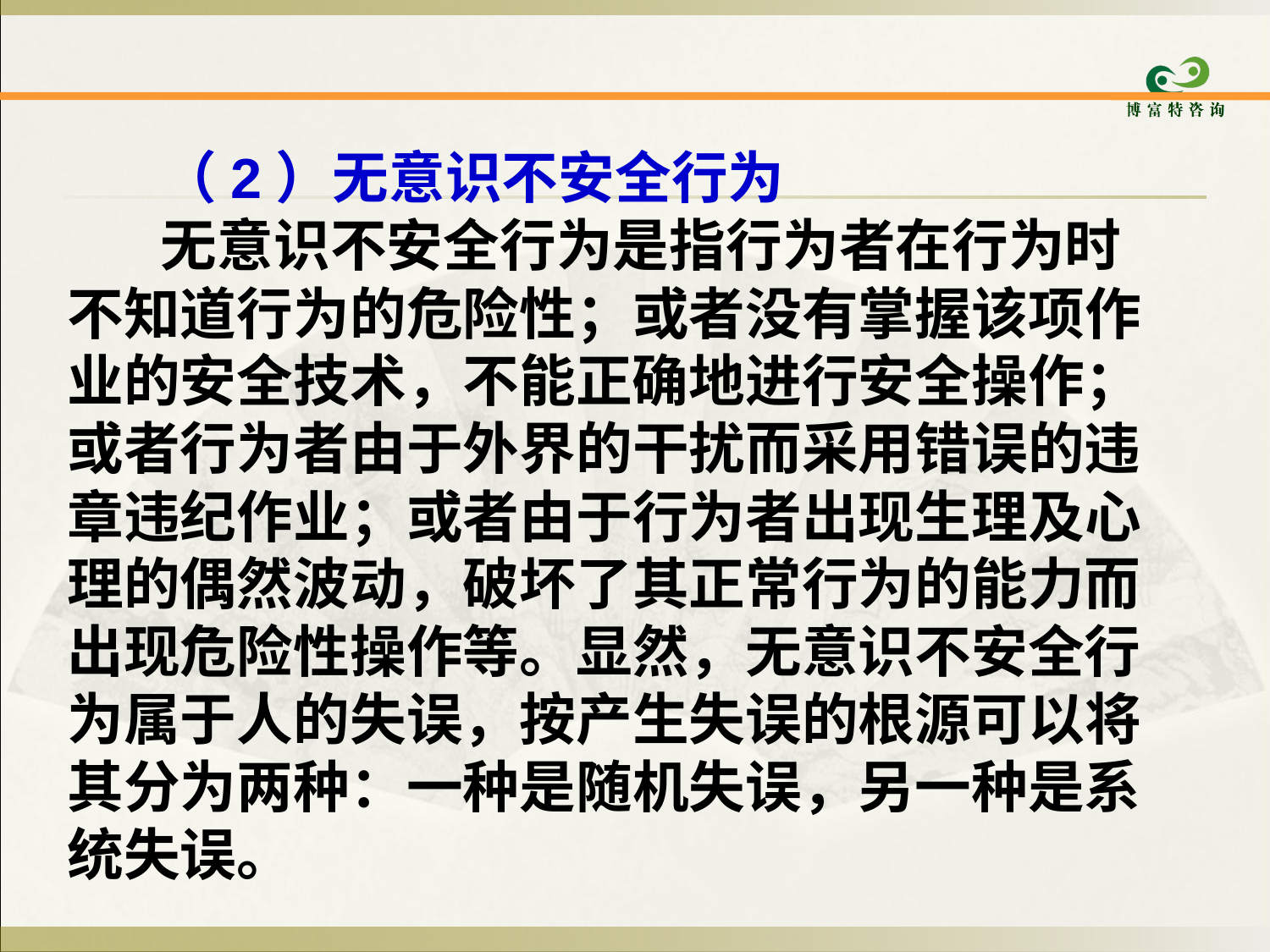

（2）无意识不安全行为
　无意识不安全行为是指行为者在行为时不知道行为的危险性；或者没有掌握该项作业的安全技术，不能正确地进行安全操作；或者行为者由于外界的干扰而采用错误的违章违纪作业；或者由于行为者出现生理及心理的偶然波动，破坏了其正常行为的能力而出现危险性操作等。显然，无意识不安全行为属于人的失误，按产生失误的根源可以将其分为两种：一种是随机失误，另一种是系统失误。
62